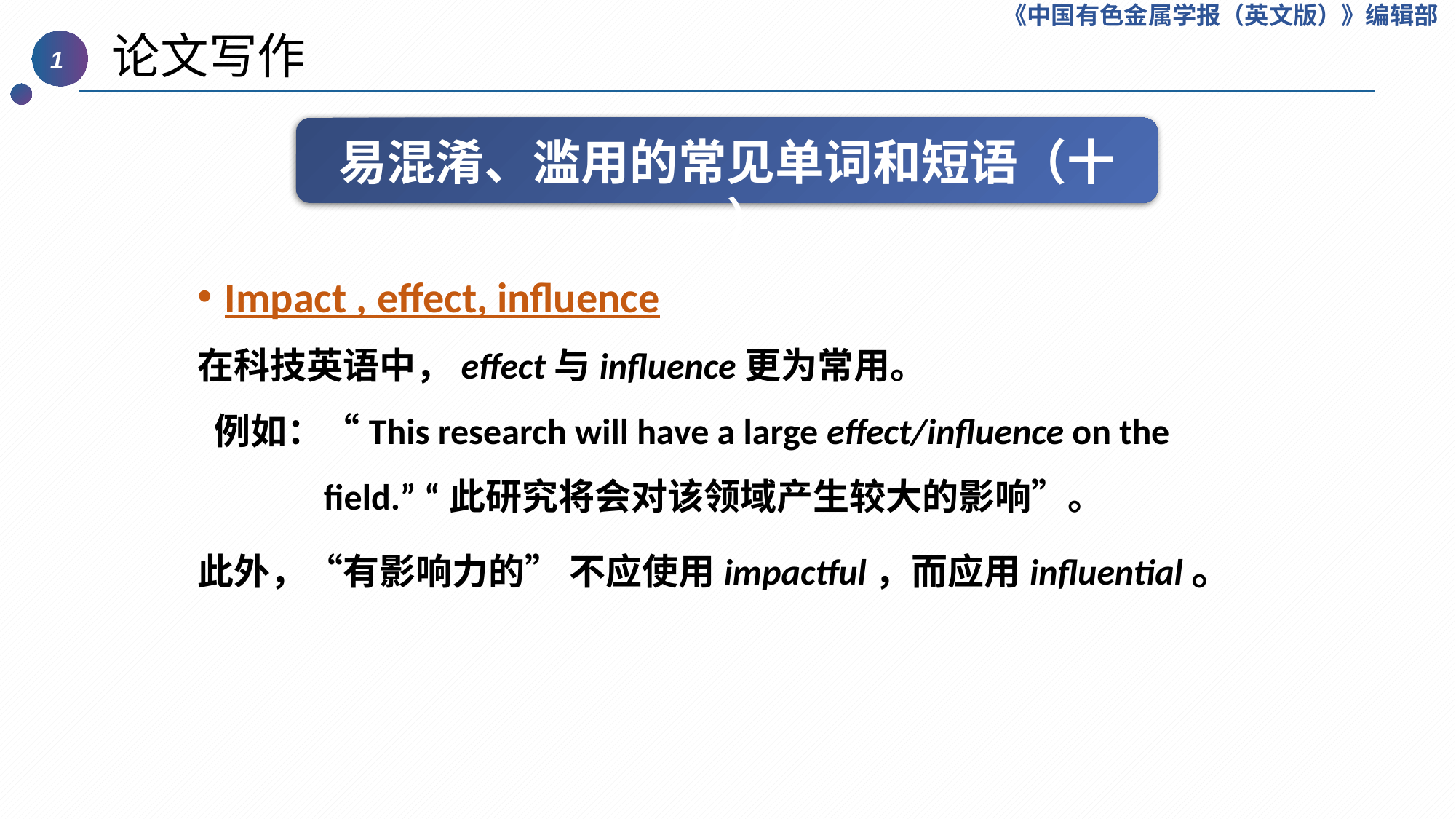

《中国有色金属学报（英文版）》编辑部

      论文写作

1

易混淆、滥用的常见单词和短语（十一）
Impact , effect, influence
在科技英语中，effect与influence更为常用。
 例如：“This research will have a large effect/influence on the  field.” “此研究将会对该领域产生较大的影响”。
此外，“有影响力的” 不应使用impactful，而应用influential。